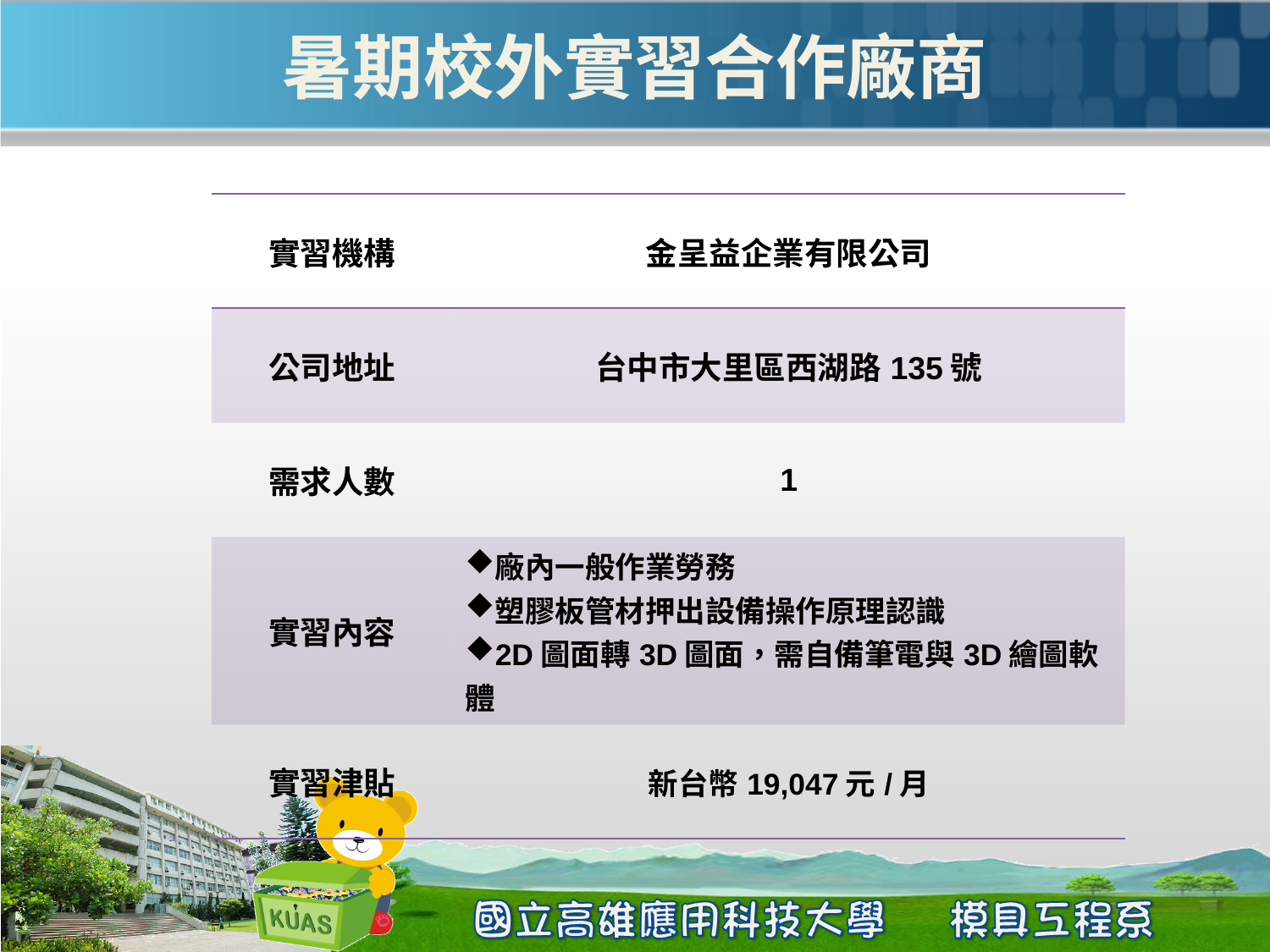

# 暑期校外實習合作廠商
| 實習機構 | 金呈益企業有限公司 |
| --- | --- |
| 公司地址 | 台中市大里區西湖路135號 |
| 需求人數 | 1 |
| 實習內容 | 廠內一般作業勞務 塑膠板管材押出設備操作原理認識 2D圖面轉3D圖面，需自備筆電與3D繪圖軟體 |
| 實習津貼 | 新台幣19,047元/月 |